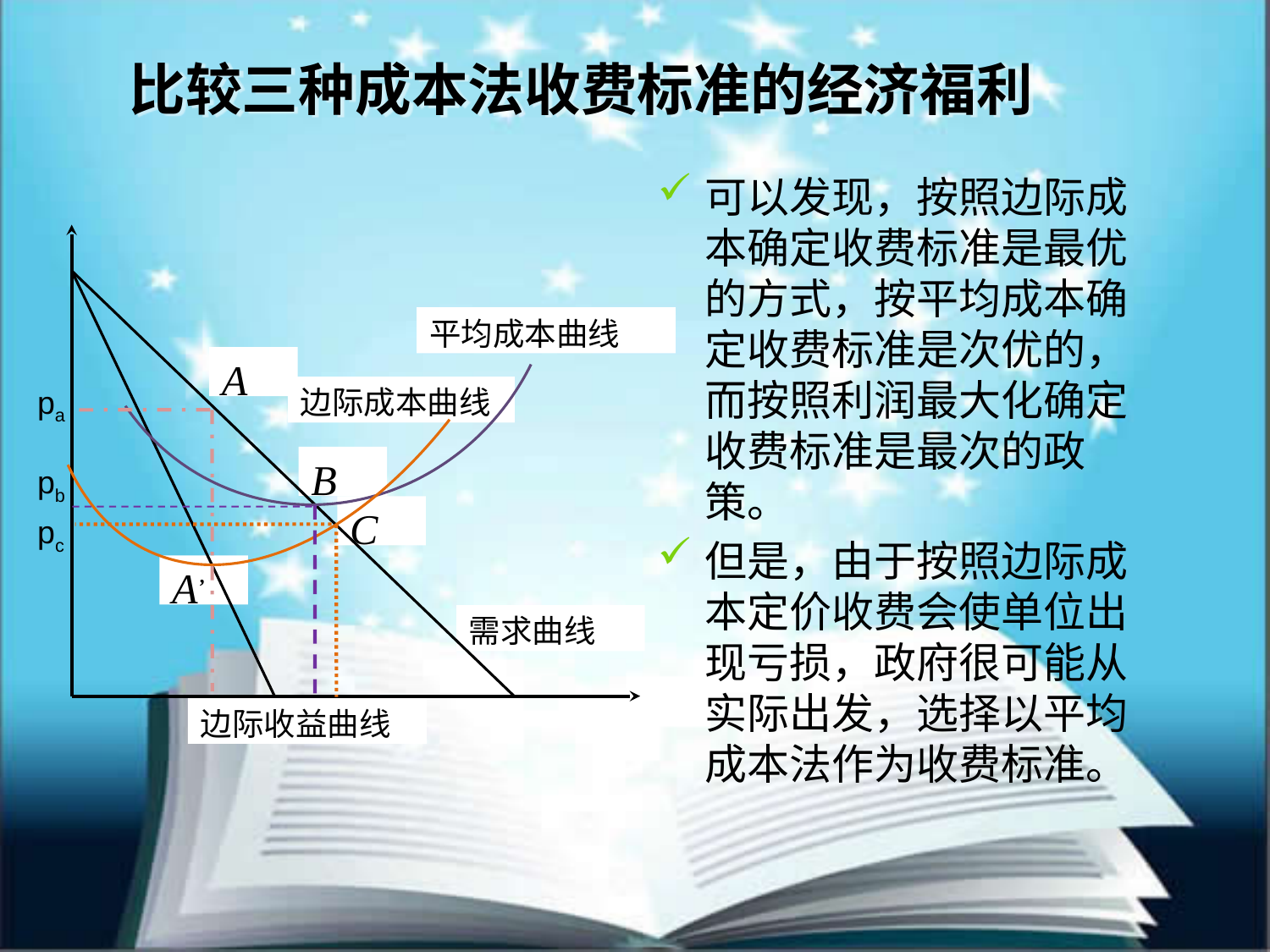

# 比较三种成本法收费标准的经济福利
可以发现，按照边际成本确定收费标准是最优的方式，按平均成本确定收费标准是次优的，而按照利润最大化确定收费标准是最次的政策。
但是，由于按照边际成本定价收费会使单位出现亏损，政府很可能从实际出发，选择以平均成本法作为收费标准。

平均成本曲线
A
边际成本曲线
B
C
需求曲线
边际收益曲线
pa
pb
pc
A’